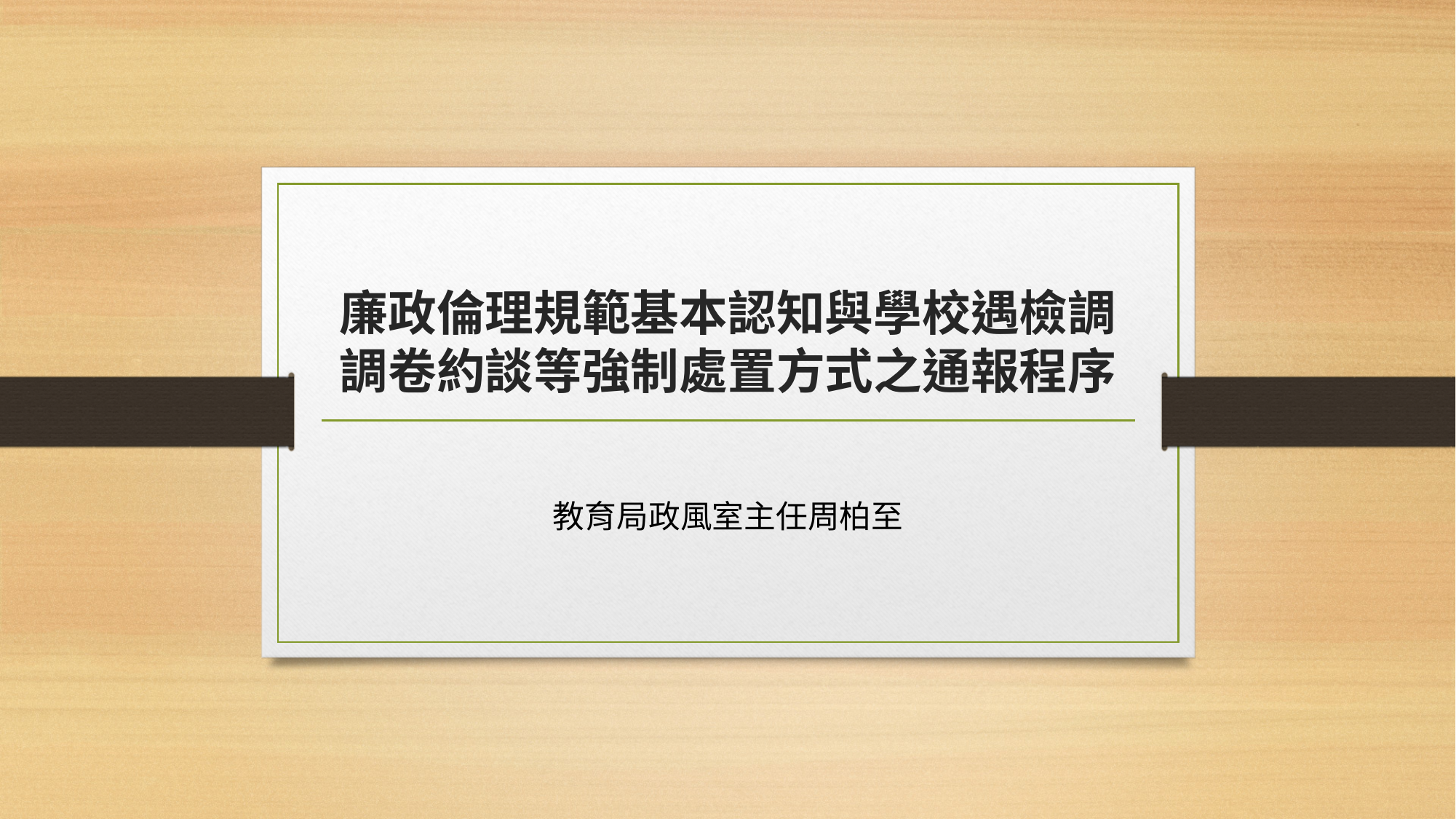

# 廉政倫理規範基本認知與學校遇檢調調卷約談等強制處置方式之通報程序

教育局政風室主任周柏至